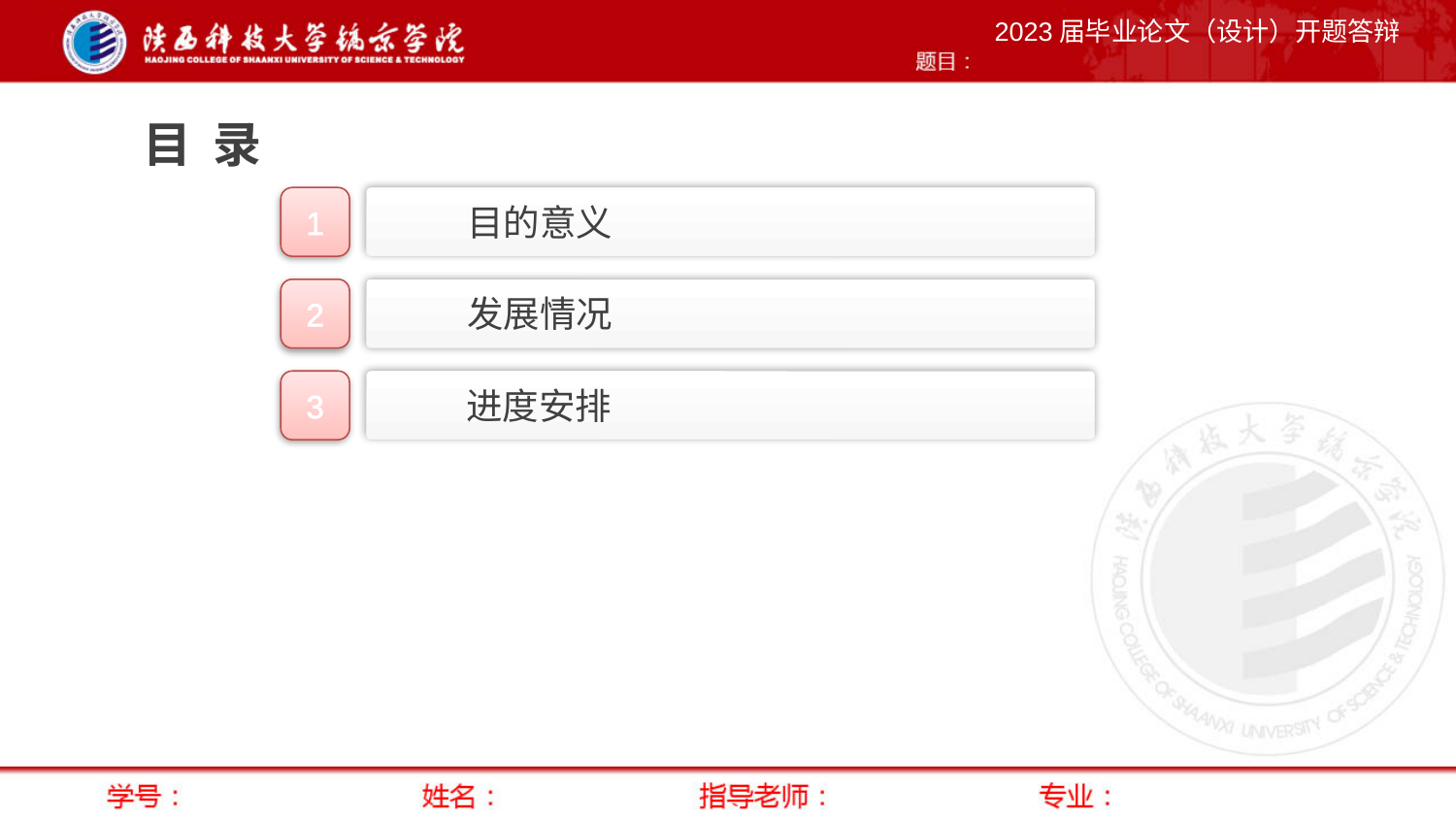

2023届毕业论文（设计）开题答辩
目  录
1

目的意义
2

发展情况
3

进度安排